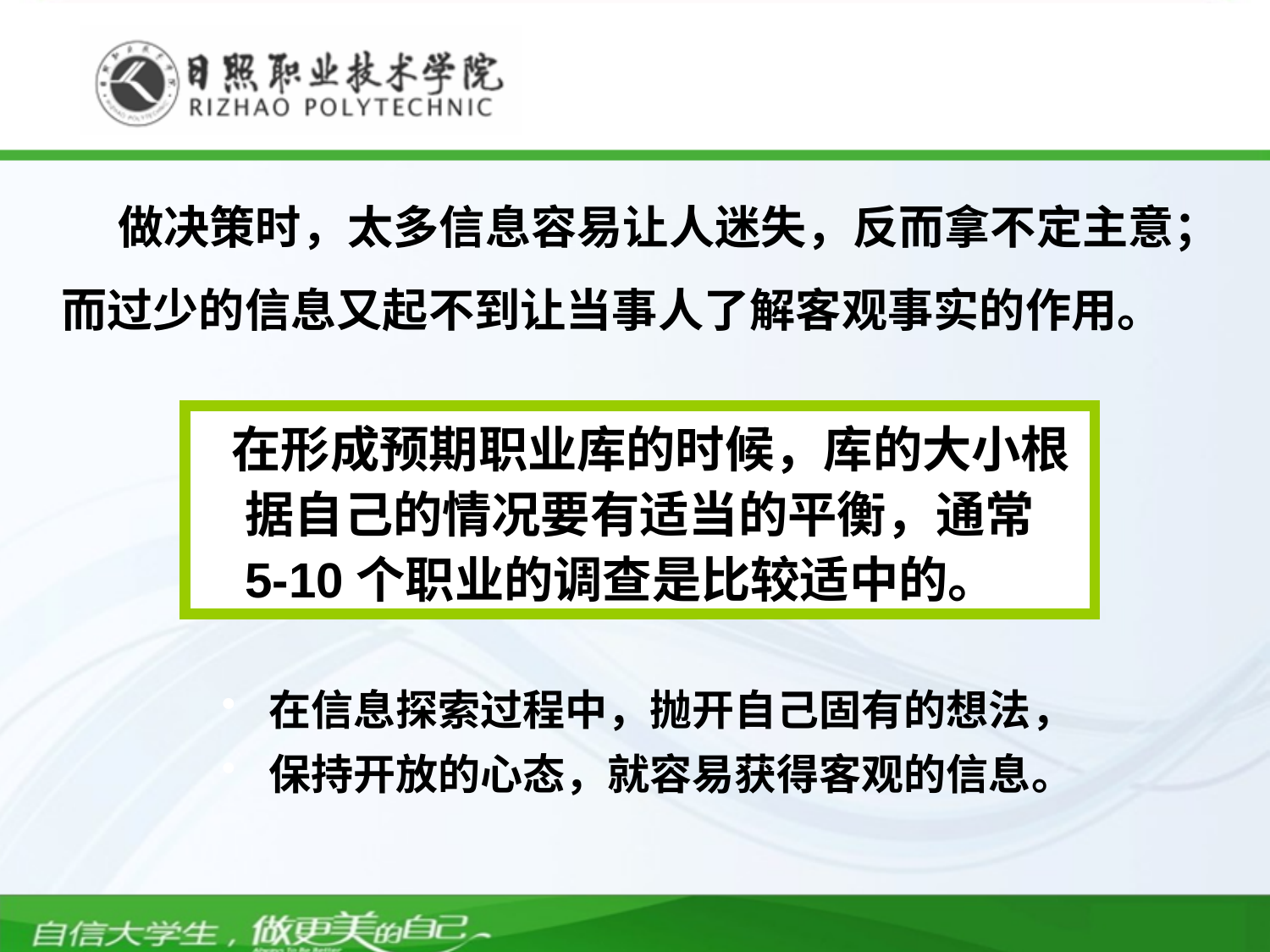

做决策时，太多信息容易让人迷失，反而拿不定主意；而过少的信息又起不到让当事人了解客观事实的作用。
  在形成预期职业库的时候，库的大小根据自己的情况要有适当的平衡，通常5-10个职业的调查是比较适中的。
在信息探索过程中，抛开自己固有的想法，
保持开放的心态，就容易获得客观的信息。